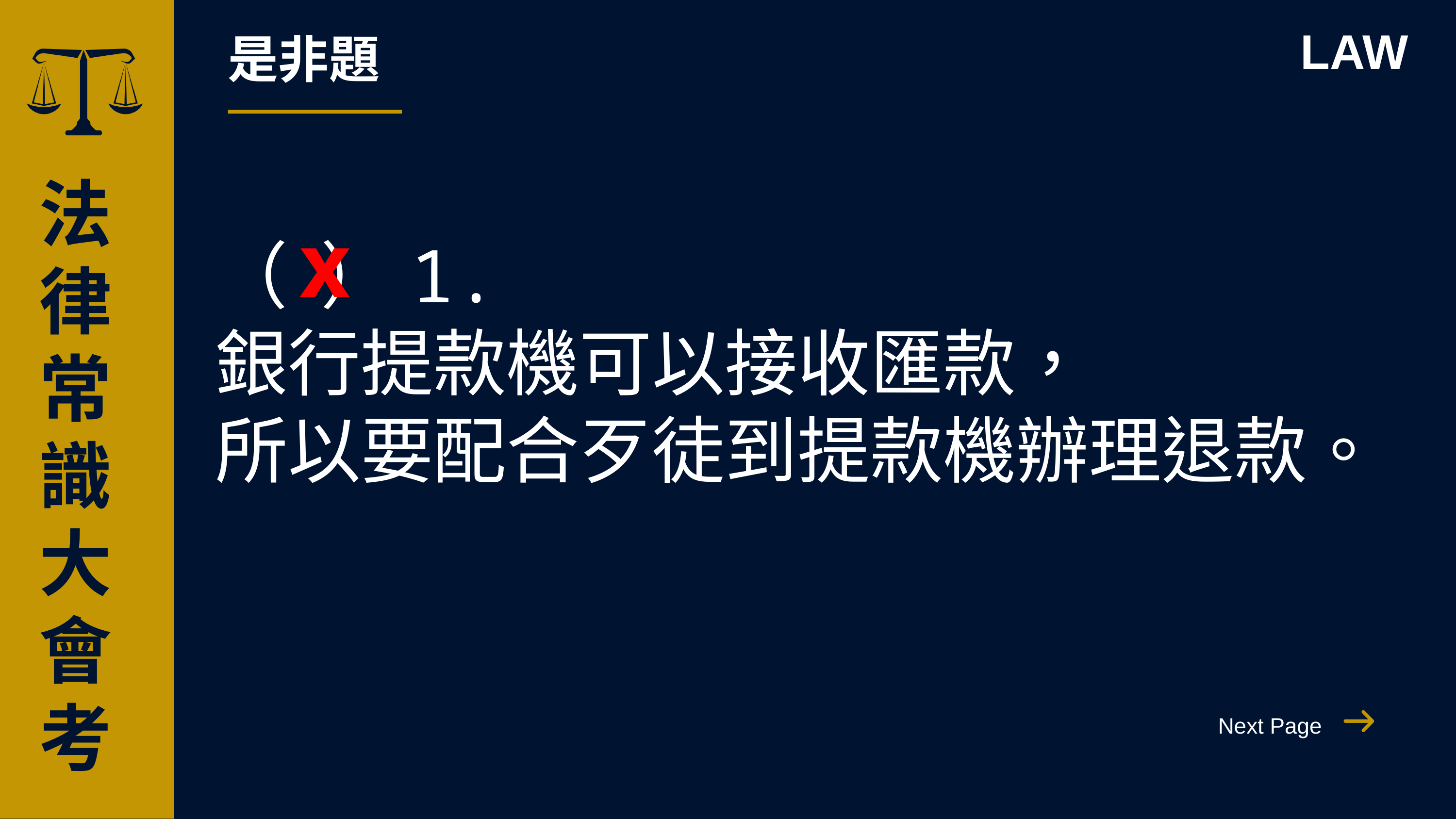

是非題

LAW

（  ）1.
銀行提款機可以接收匯款，
所以要配合歹徒到提款機辦理退款。
法律常識
大會考
x
Next Page